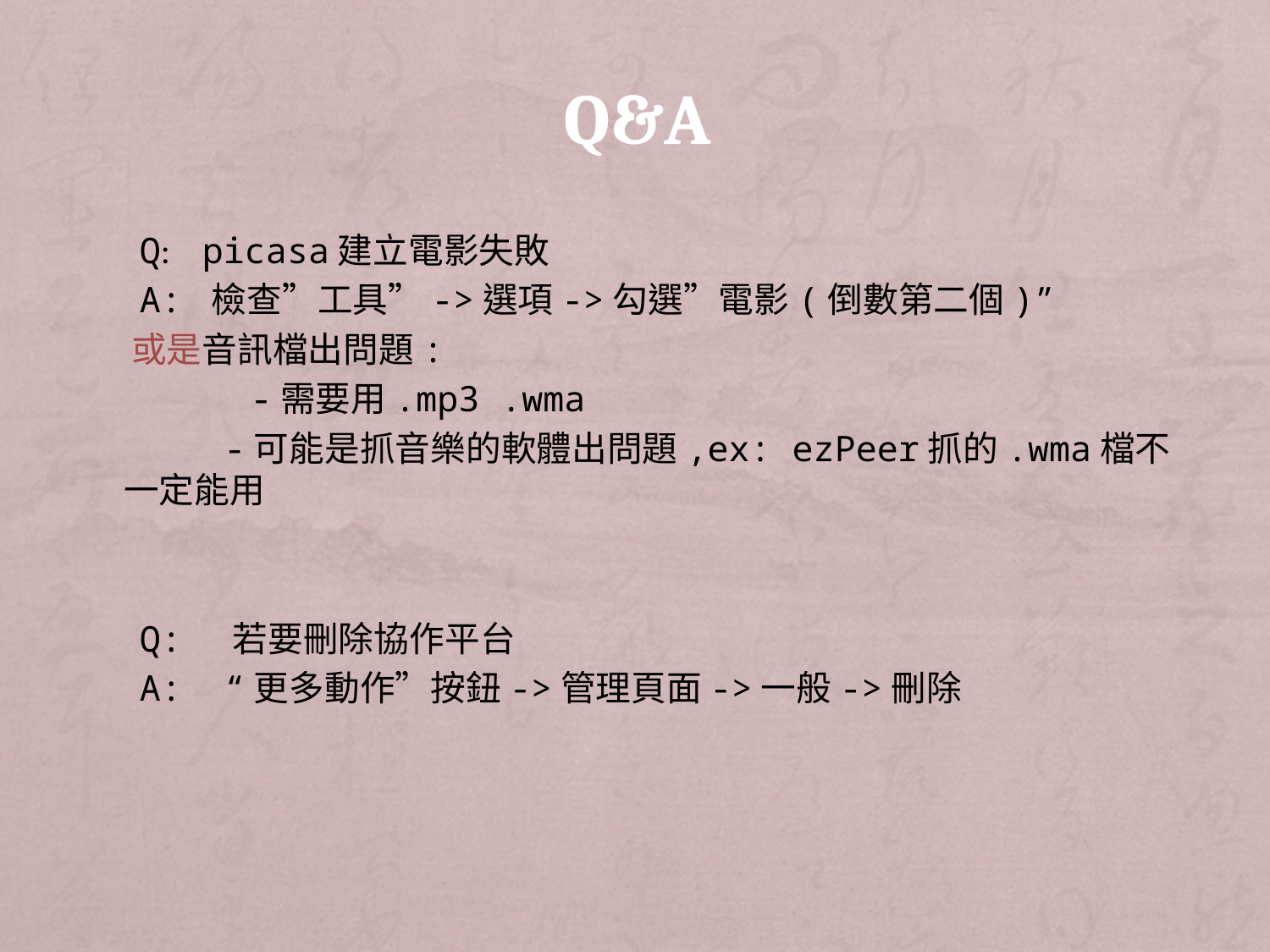

# Q&A
   Q:    picasa建立電影失敗
   A: 檢查”工具”->選項->勾選”電影(倒數第二個)”
      或是音訊檔出問題:
		-需要用.mp3 .wma
       -可能是抓音樂的軟體出問題,ex: ezPeer抓的.wma檔不一定能用

Q:  若要刪除協作平台
A:  “更多動作”按鈕->管理頁面->一般->刪除